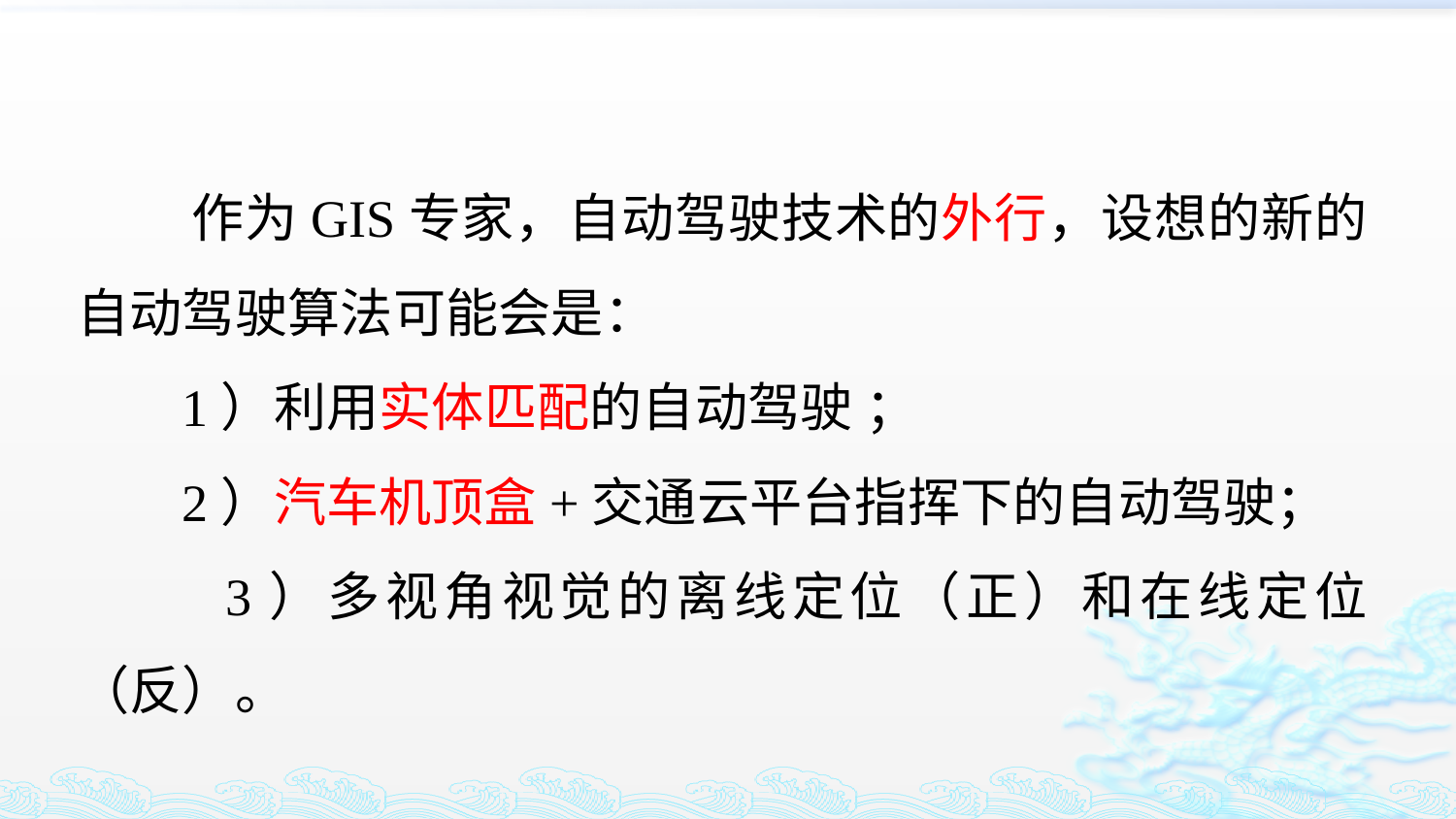

作为GIS专家，自动驾驶技术的外行，设想的新的自动驾驶算法可能会是：
        1）利用实体匹配的自动驾驶 ；
        2）汽车机顶盒+交通云平台指挥下的自动驾驶；
        3）多视角视觉的离线定位（正）和在线定位（反）。